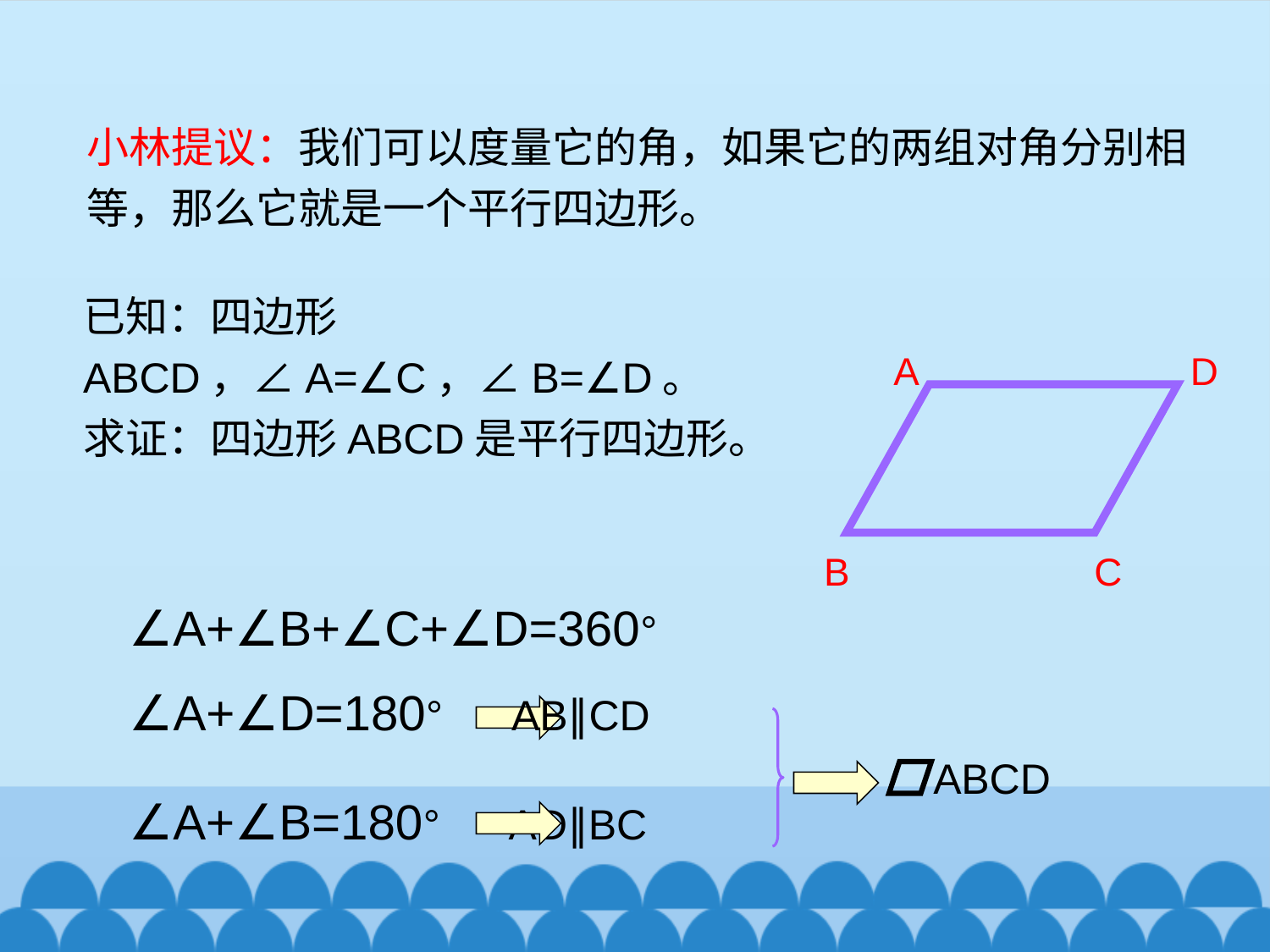

小林提议：我们可以度量它的角，如果它的两组对角分别相等，那么它就是一个平行四边形。
已知：四边形ABCD，∠A=∠C，∠B=∠D。
求证：四边形ABCD是平行四边形。
A
D

B
C
∠A+∠B+∠C+∠D=360°
∠A+∠D=180°      AB∥CD

ABCD

∠A+∠B=180°      AD∥BC